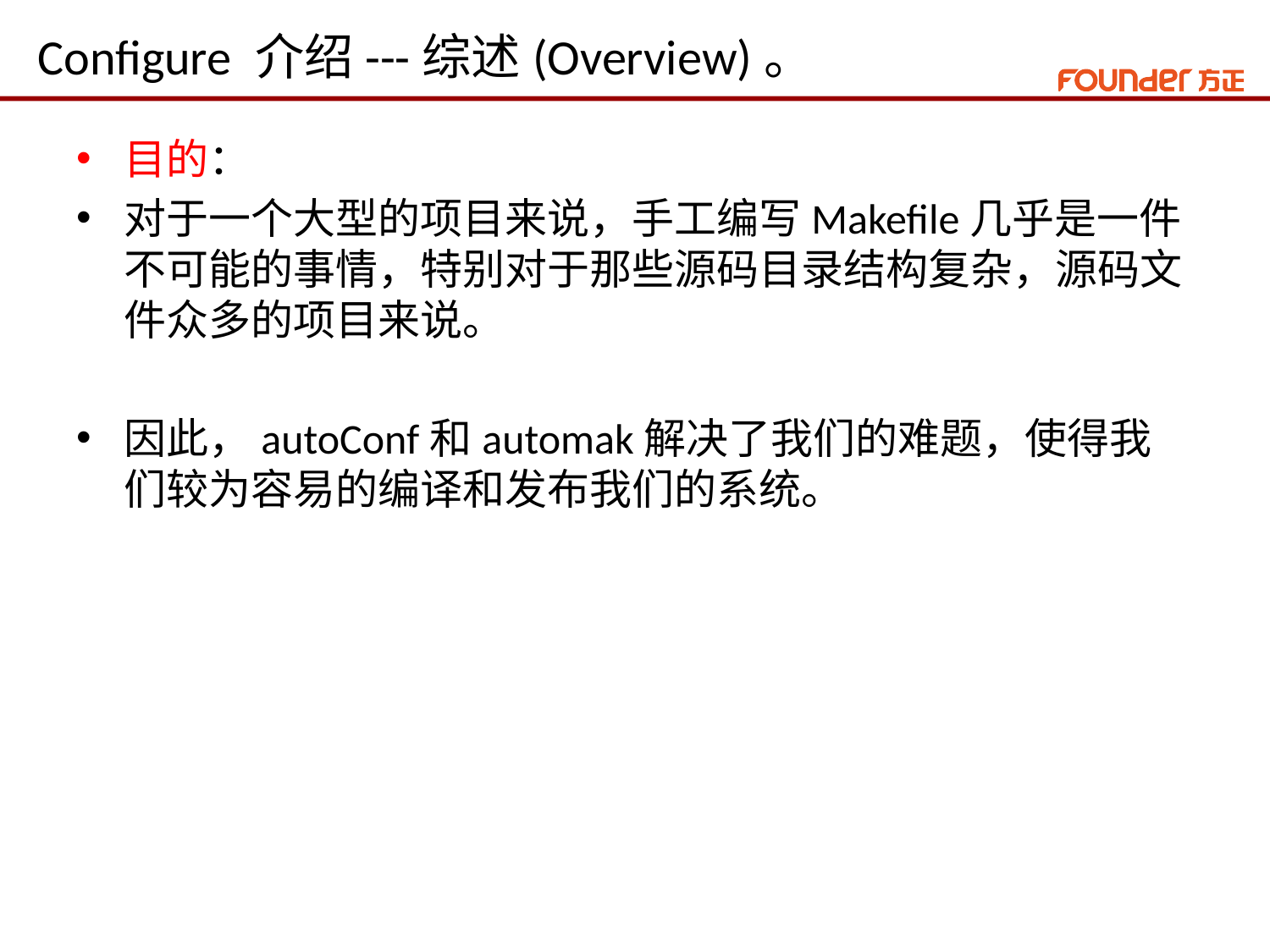

# Configure 介绍---综述(Overview)。
目的：
对于一个大型的项目来说，手工编写Makefile几乎是一件 不可能的事情，特别对于那些源码目录结构复杂，源码文件众多的项目来说。

因此，autoConf和automak解决了我们的难题，使得我们较为容易的编译和发布我们的系统。